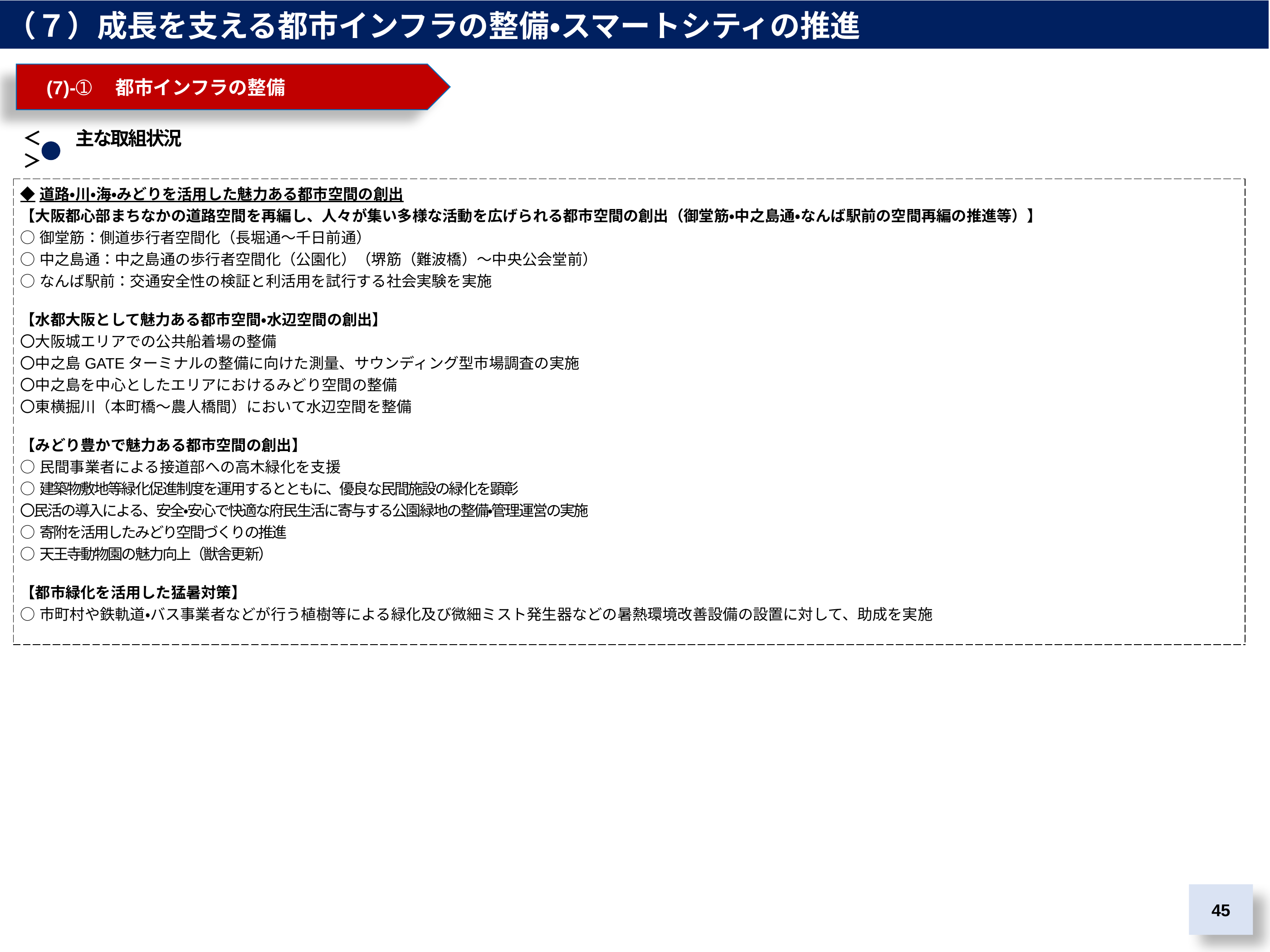

（７）成長を支える都市インフラの整備・スマートシティの推進
　(7)-➀　都市インフラの整備
＜　　主な取組状況＞

| ◆道路・川・海・みどりを活用した魅力ある都市空間の創出 【大阪都心部まちなかの道路空間を再編し、人々が集い多様な活動を広げられる都市空間の創出（御堂筋・中之島通・なんば駅前の空間再編の推進等）】 ○御堂筋：側道歩行者空間化（長堀通～千日前通） ○中之島通：中之島通の歩行者空間化（公園化）（堺筋（難波橋）～中央公会堂前） ○なんば駅前：交通安全性の検証と利活用を試行する社会実験を実施 【水都大阪として魅力ある都市空間・水辺空間の創出】 〇大阪城エリアでの公共船着場の整備 〇中之島GATEターミナルの整備に向けた測量、サウンディング型市場調査の実施 〇中之島を中心としたエリアにおけるみどり空間の整備 〇東横掘川（本町橋～農人橋間）において水辺空間を整備 【みどり豊かで魅力ある都市空間の創出】 ○民間事業者による接道部への高木緑化を支援 ○建築物敷地等緑化促進制度を運用するとともに、優良な民間施設の緑化を顕彰 〇民活の導入による、安全・安心で快適な府民生活に寄与する公園緑地の整備・管理運営の実施 ○寄附を活用したみどり空間づくりの推進 ○天王寺動物園の魅力向上（獣舎更新） 【都市緑化を活用した猛暑対策】 ○市町村や鉄軌道・バス事業者などが行う植樹等による緑化及び微細ミスト発生器などの暑熱環境改善設備の設置に対して、助成を実施 |
| --- |
45